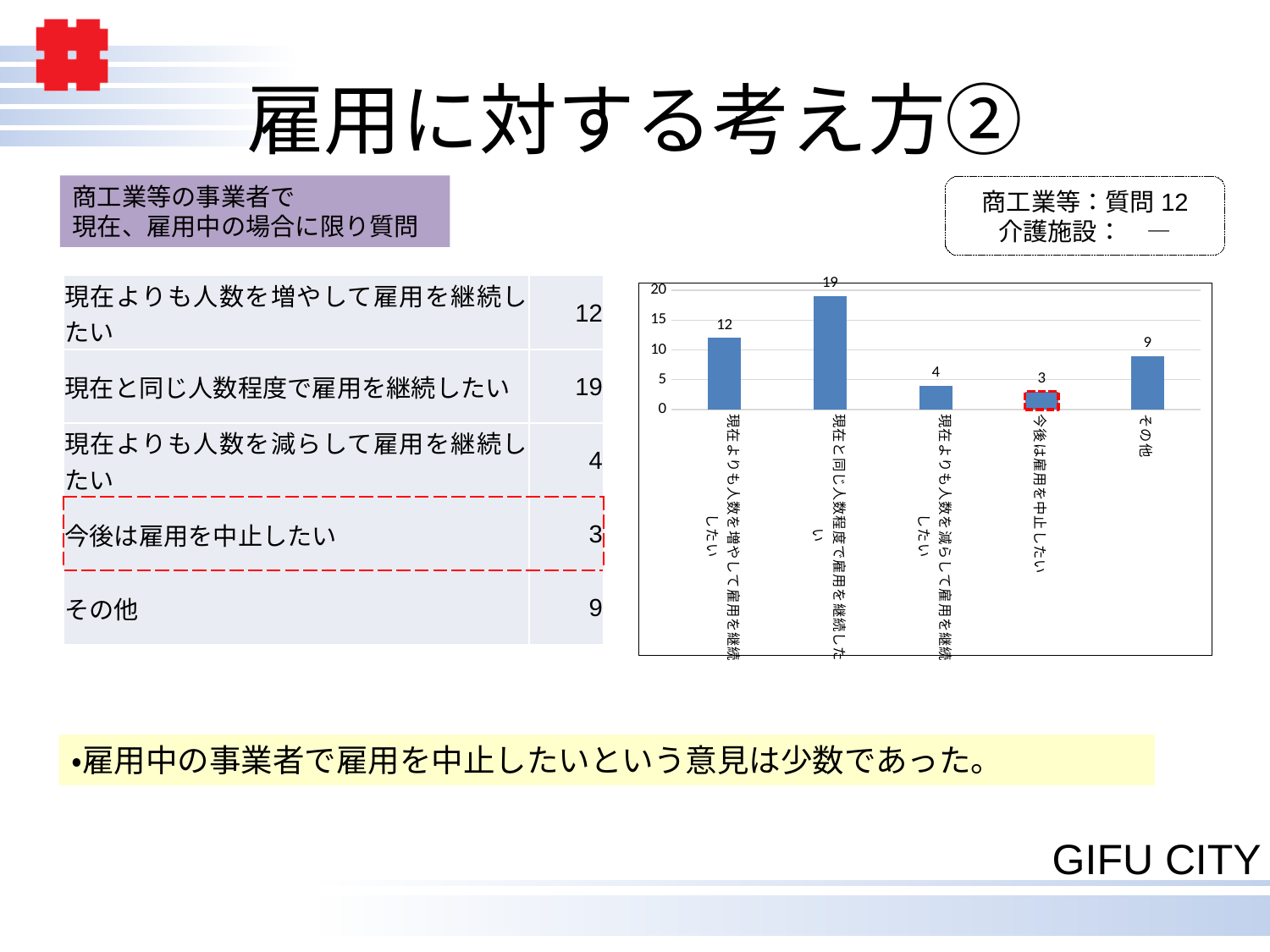

# 雇用に対する考え方②
商工業等の事業者で
現在、雇用中の場合に限り質問
商工業等：質問12
介護施設：　―
| 現在よりも人数を増やして雇用を継続したい | 12 |
| --- | --- |
| 現在と同じ人数程度で雇用を継続したい | 19 |
| 現在よりも人数を減らして雇用を継続したい | 4 |
| 今後は雇用を中止したい | 3 |
| その他 | 9 |

### Chart

| Category |  |
|---|---|
| 現在よりも人数を増やして雇用を継続したい | 12.0 |
| 現在と同じ人数程度で雇用を継続したい | 19.0 |
| 現在よりも人数を減らして雇用を継続したい | 4.0 |
| 今後は雇用を中止したい | 3.0 |
| その他 | 9.0 |
・雇用中の事業者で雇用を中止したいという意見は少数であった。
17